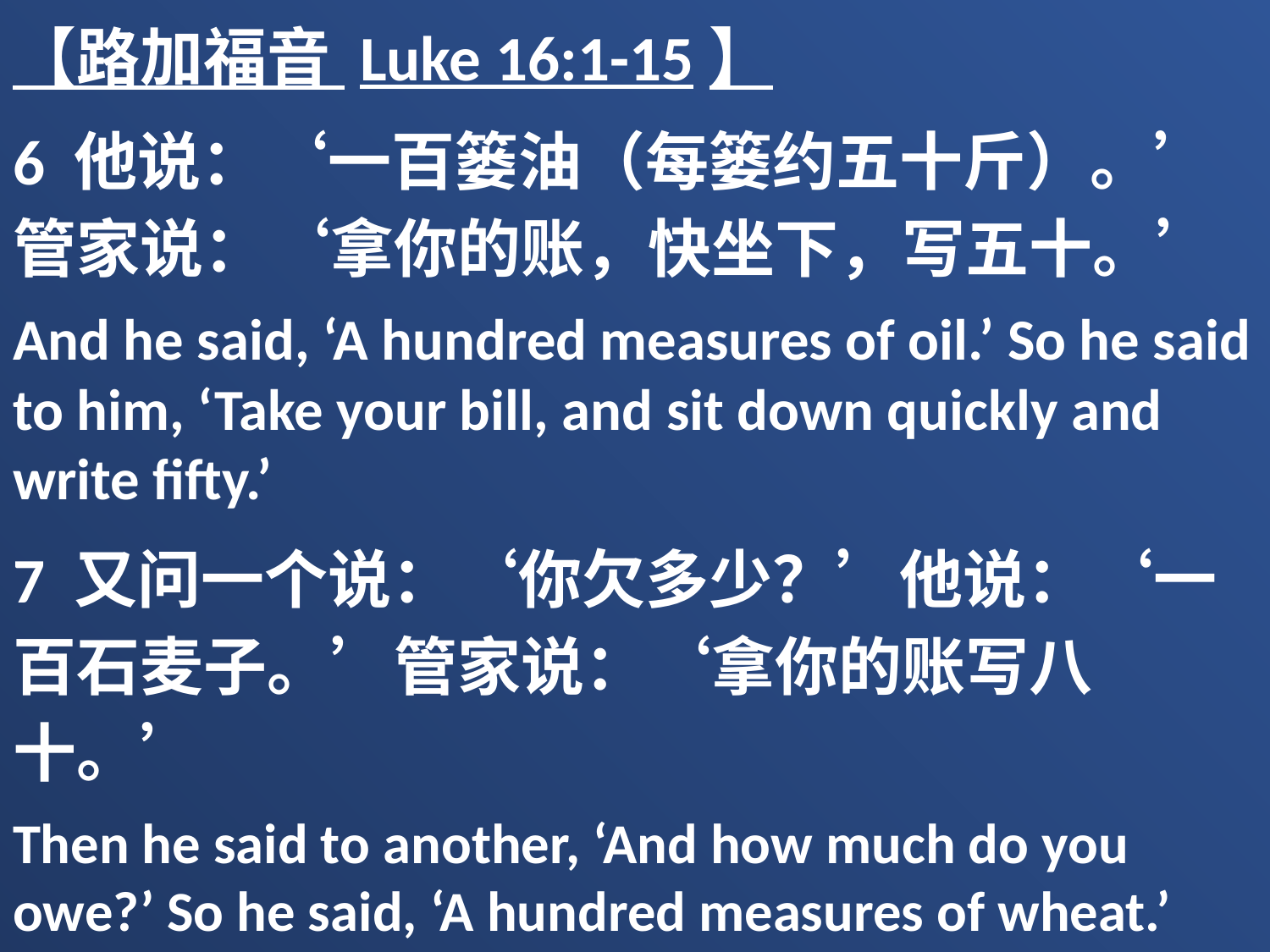

【路加福音 Luke 16:1-15】
6 他说：‘一百篓油（每篓约五十斤）。’管家说：‘拿你的账，快坐下，写五十。’
And he said, ‘A hundred measures of oil.’ So he said to him, ‘Take your bill, and sit down quickly and write fifty.’
7 又问一个说：‘你欠多少？’他说：‘一百石麦子。’管家说：‘拿你的账写八十。’
Then he said to another, ‘And how much do you owe?’ So he said, ‘A hundred measures of wheat.’ And he said to him, ‘Take your bill, and write eighty.’